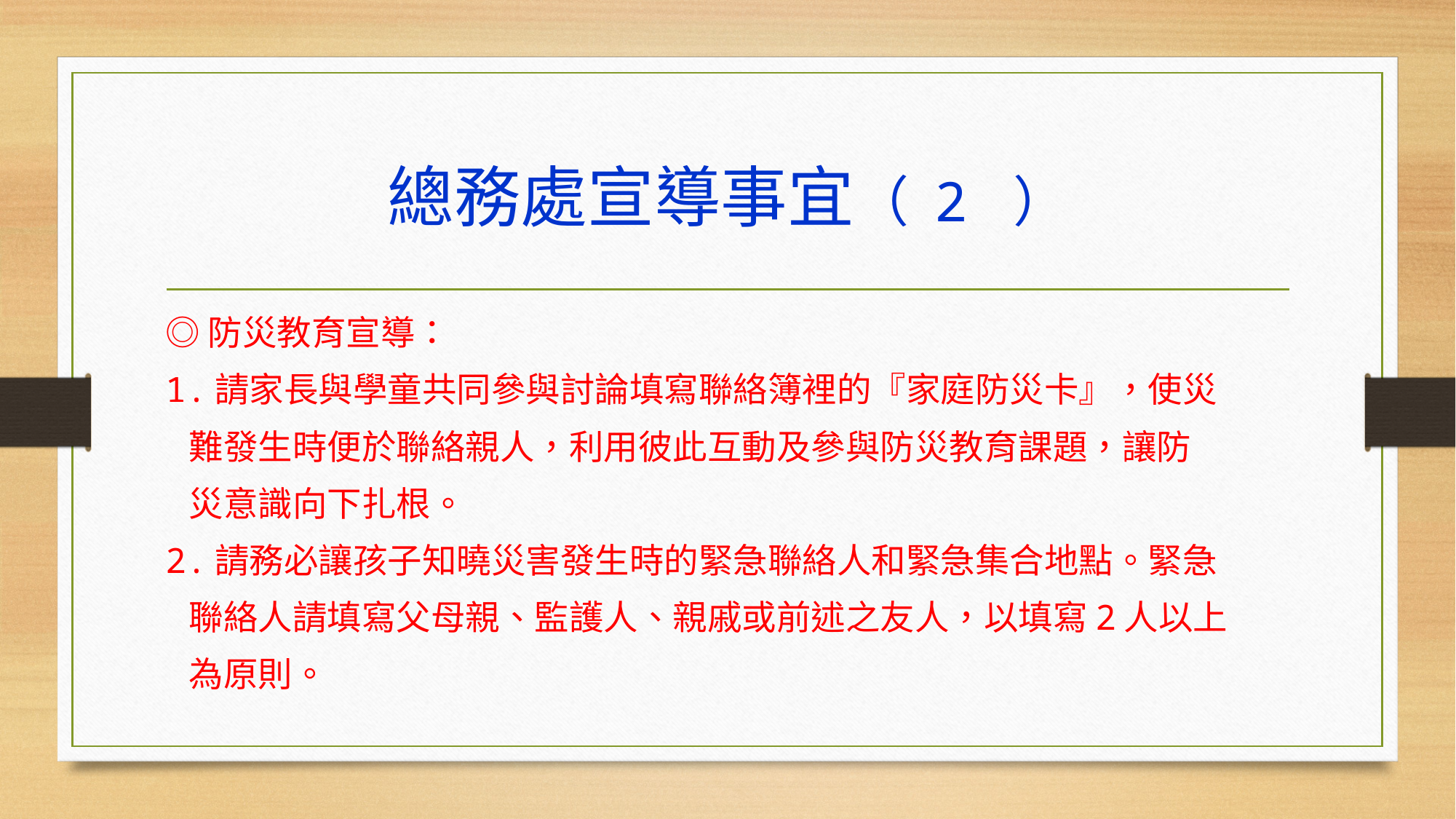

# 總務處宣導事宜（ 2 ）
◎防災教育宣導：
1.請家長與學童共同參與討論填寫聯絡簿裡的『家庭防災卡』，使災
  難發生時便於聯絡親人，利用彼此互動及參與防災教育課題，讓防
  災意識向下扎根。
2.請務必讓孩子知曉災害發生時的緊急聯絡人和緊急集合地點。緊急
  聯絡人請填寫父母親、監護人、親戚或前述之友人，以填寫2人以上
  為原則。